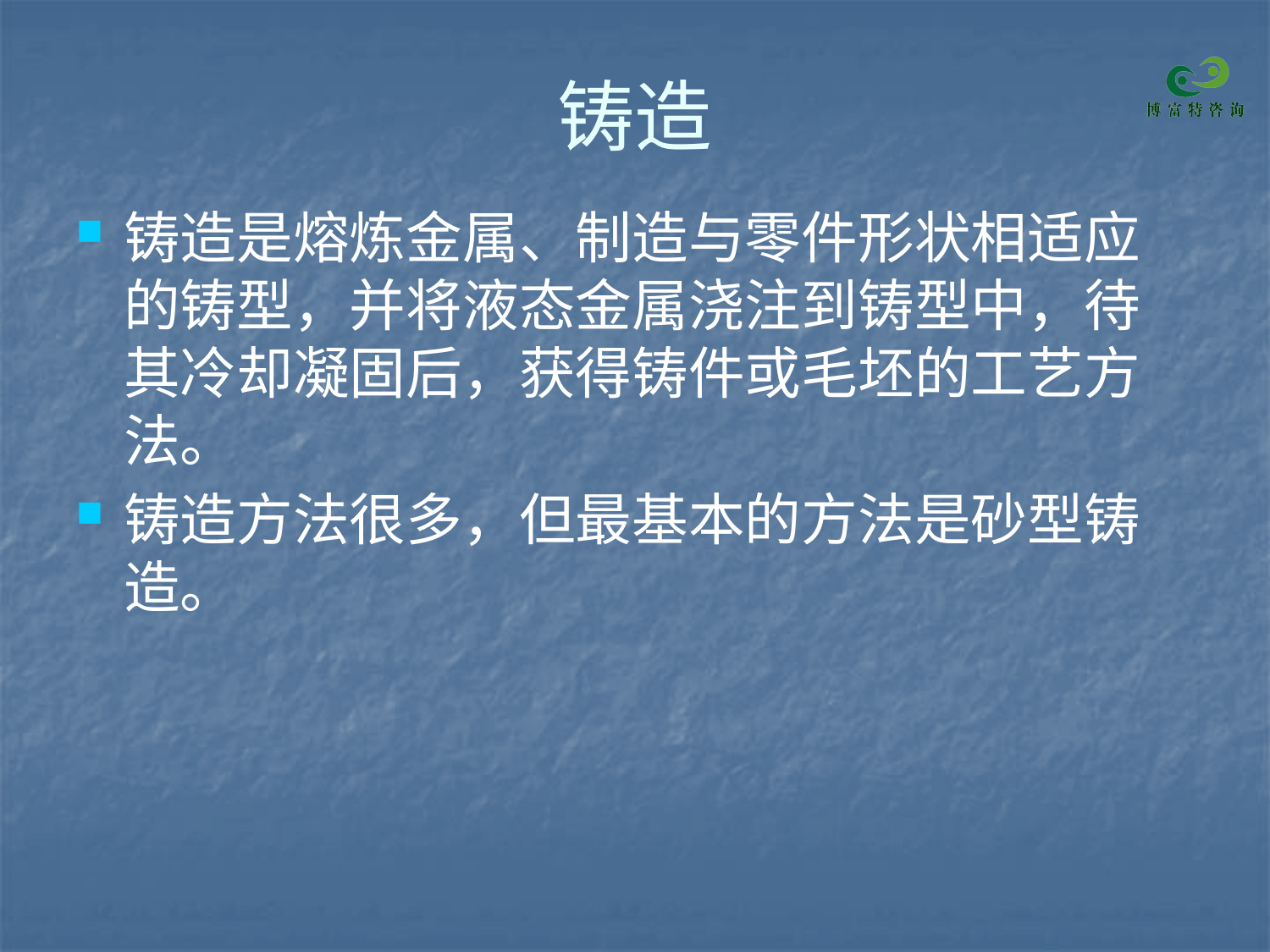

# 铸造
铸造是熔炼金属、制造与零件形状相适应的铸型，并将液态金属浇注到铸型中，待其冷却凝固后，获得铸件或毛坯的工艺方法。
铸造方法很多，但最基本的方法是砂型铸造。